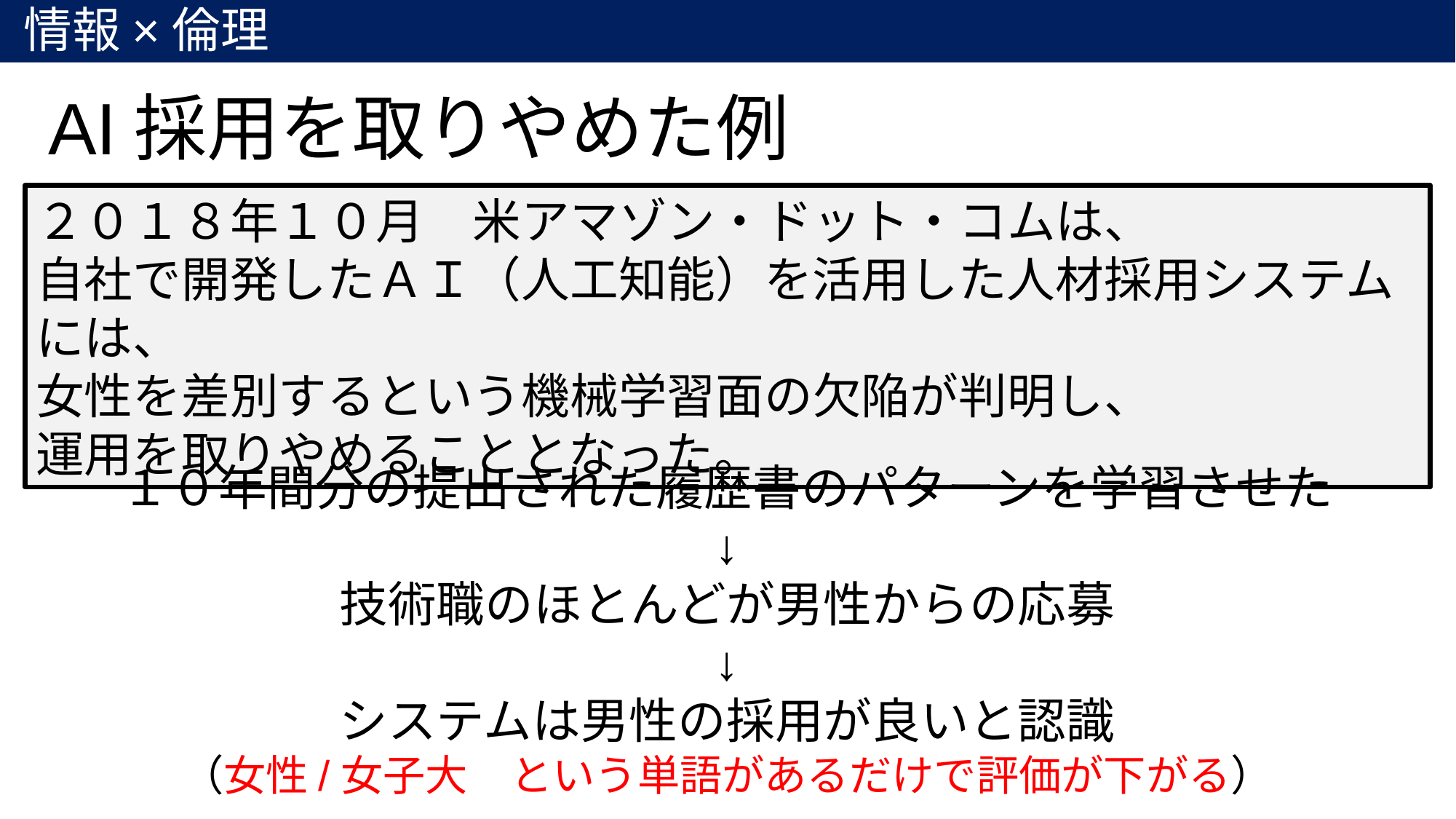

情報×倫理
# AI採用を取りやめた例
２０１８年１０月　米アマゾン・ドット・コムは、
自社で開発したＡＩ（人工知能）を活用した人材採用システムには、
女性を差別するという機械学習面の欠陥が判明し、
運用を取りやめることとなった。
１０年間分の提出された履歴書のパターンを学習させた
↓
技術職のほとんどが男性からの応募
↓
システムは男性の採用が良いと認識
（女性/女子大　という単語があるだけで評価が下がる）